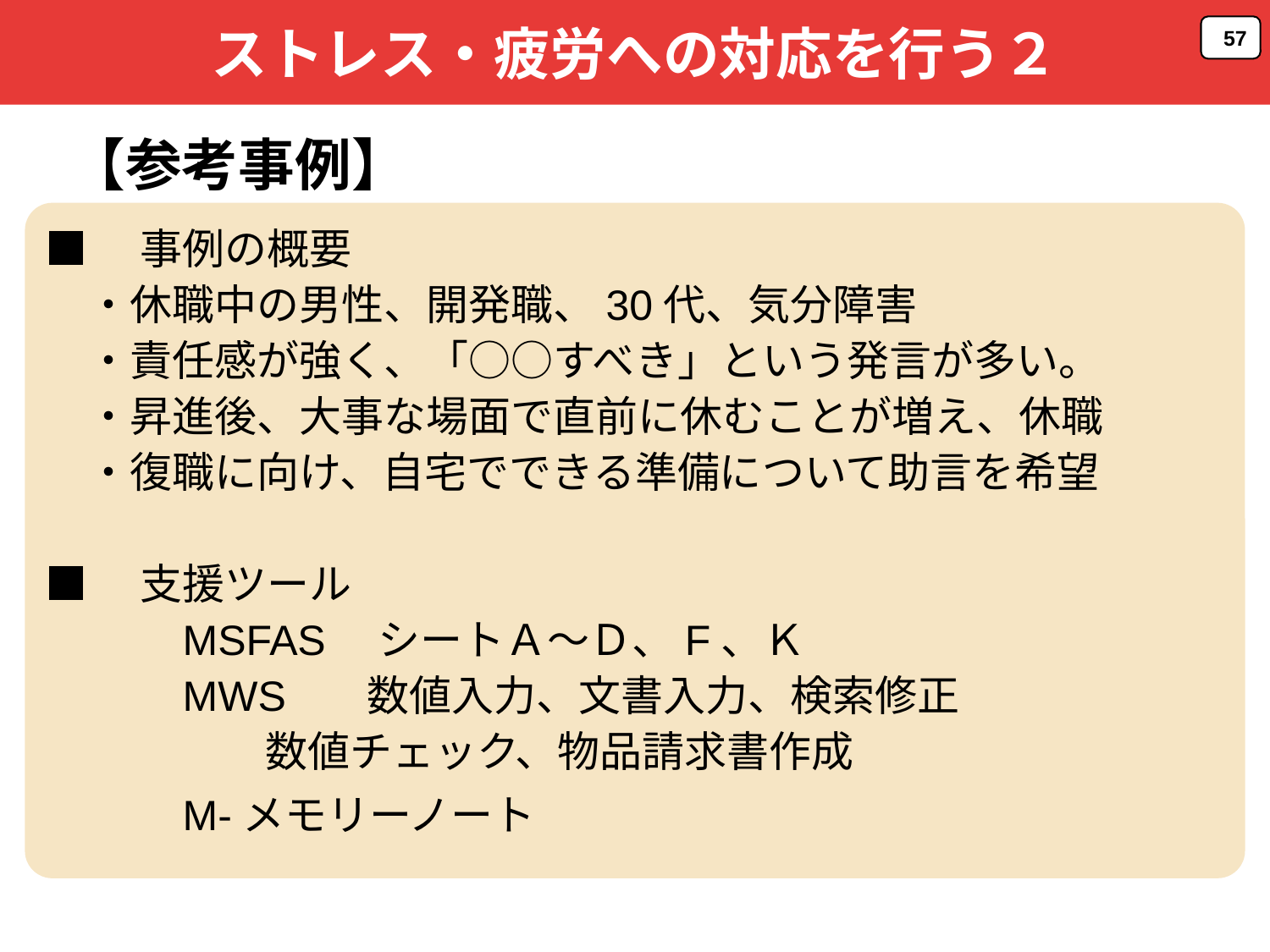

ストレス・疲労への対応を行う２
57

　【参考事例】
■　事例の概要
　・休職中の男性、開発職、30代、気分障害
　・責任感が強く、「○○すべき」という発言が多い。
　・昇進後、大事な場面で直前に休むことが増え、休職
　・復職に向け、自宅でできる準備について助言を希望

■　支援ツール
　　　MSFAS　シートＡ～Ｄ、F、Ｋ
　　　MWS　   数値入力、文書入力、検索修正
                      数値チェック、物品請求書作成
　　　M-メモリーノート